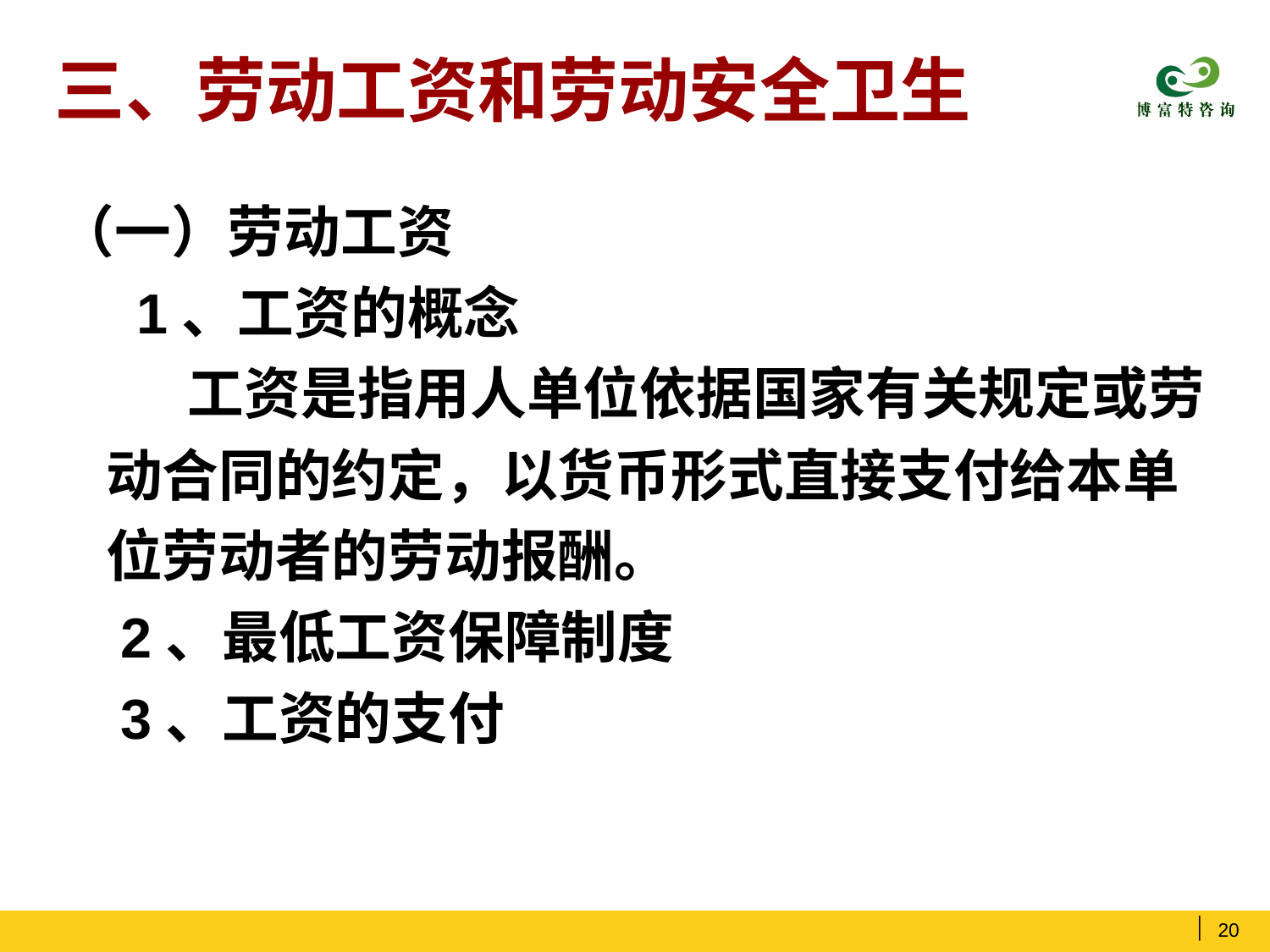

# 三、劳动工资和劳动安全卫生
（一）劳动工资
     1、工资的概念
         工资是指用人单位依据国家有关规定或劳动合同的约定，以货币形式直接支付给本单位劳动者的劳动报酬。
    2、最低工资保障制度
    3、工资的支付